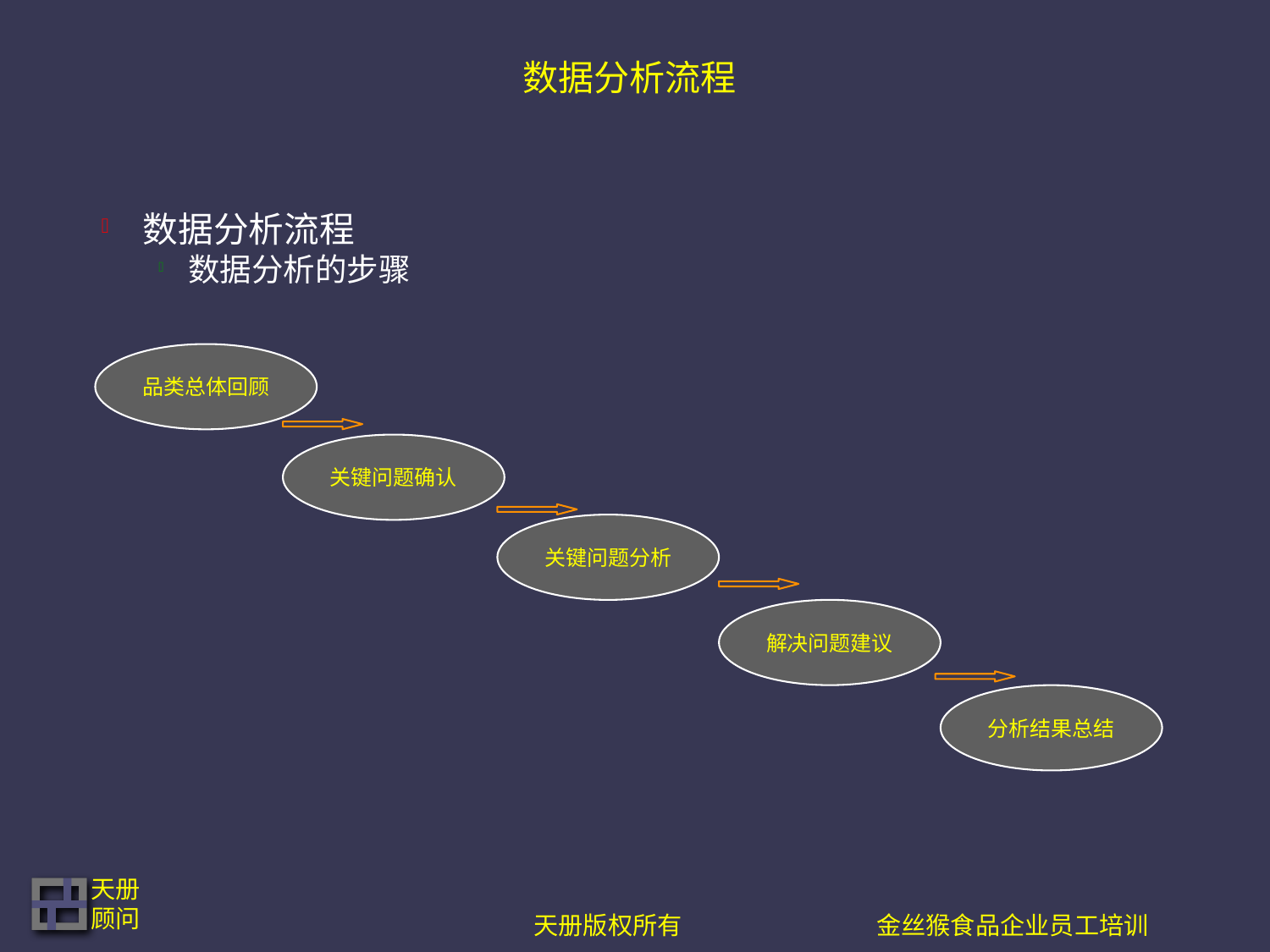

# 数据分析流程
数据分析流程
数据分析的步骤

品类总体回顾

关键问题确认

关键问题分析

解决问题建议

分析结果总结
11